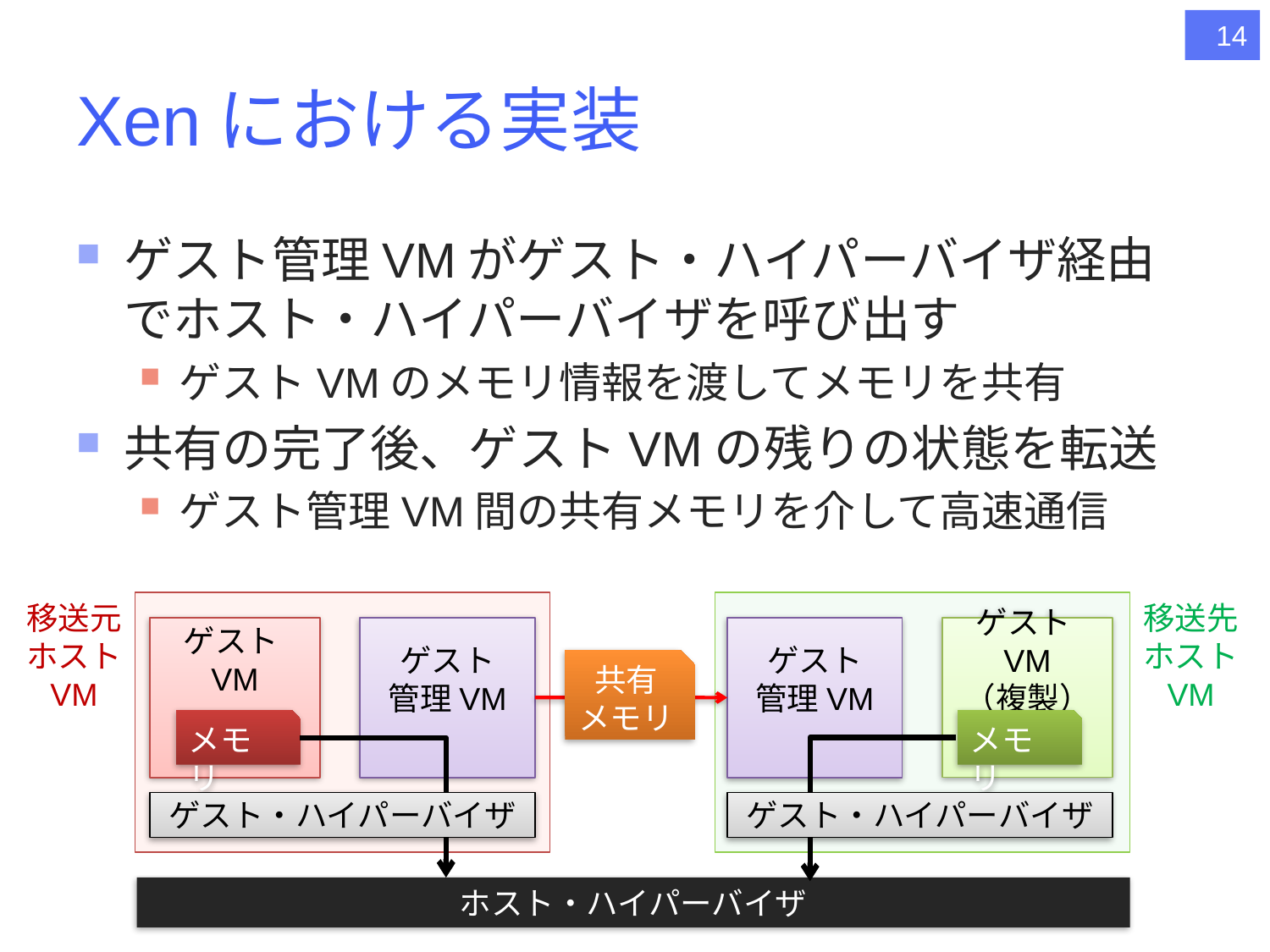

14
# Xenにおける実装
ゲスト管理VMがゲスト・ハイパーバイザ経由でホスト・ハイパーバイザを呼び出す
ゲストVMのメモリ情報を渡してメモリを共有
共有の完了後、ゲストVMの残りの状態を転送
ゲスト管理VM間の共有メモリを介して高速通信
移送元
ホスト
VM

移送先
ホスト
VM
ゲストVM

メモリ
ゲスト
管理VM

ゲストVM
（複製）

メモリ
ゲスト
管理VM

共有
メモリ

ゲスト・ハイパーバイザ
ゲスト・ハイパーバイザ
ホスト・ハイパーバイザ